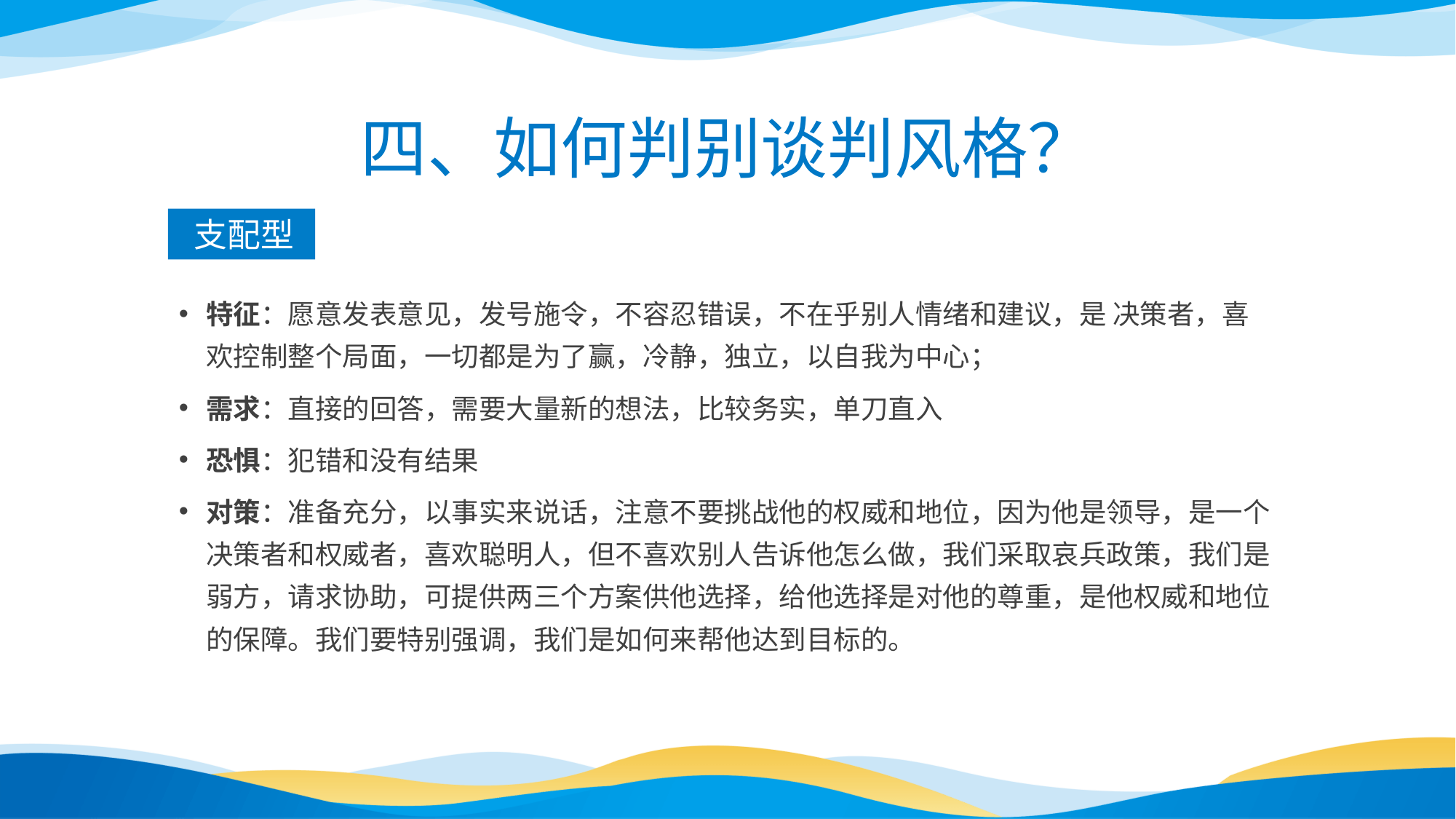

四、如何判别谈判风格？
 支配型
特征：愿意发表意见，发号施令，不容忍错误，不在乎别人情绪和建议，是 决策者，喜欢控制整个局面，一切都是为了赢，冷静，独立，以自我为中心；
需求：直接的回答，需要大量新的想法，比较务实，单刀直入
恐惧：犯错和没有结果
对策：准备充分，以事实来说话，注意不要挑战他的权威和地位，因为他是领导，是一个决策者和权威者，喜欢聪明人，但不喜欢别人告诉他怎么做，我们采取哀兵政策，我们是弱方，请求协助，可提供两三个方案供他选择，给他选择是对他的尊重，是他权威和地位的保障。我们要特别强调，我们是如何来帮他达到目标的。